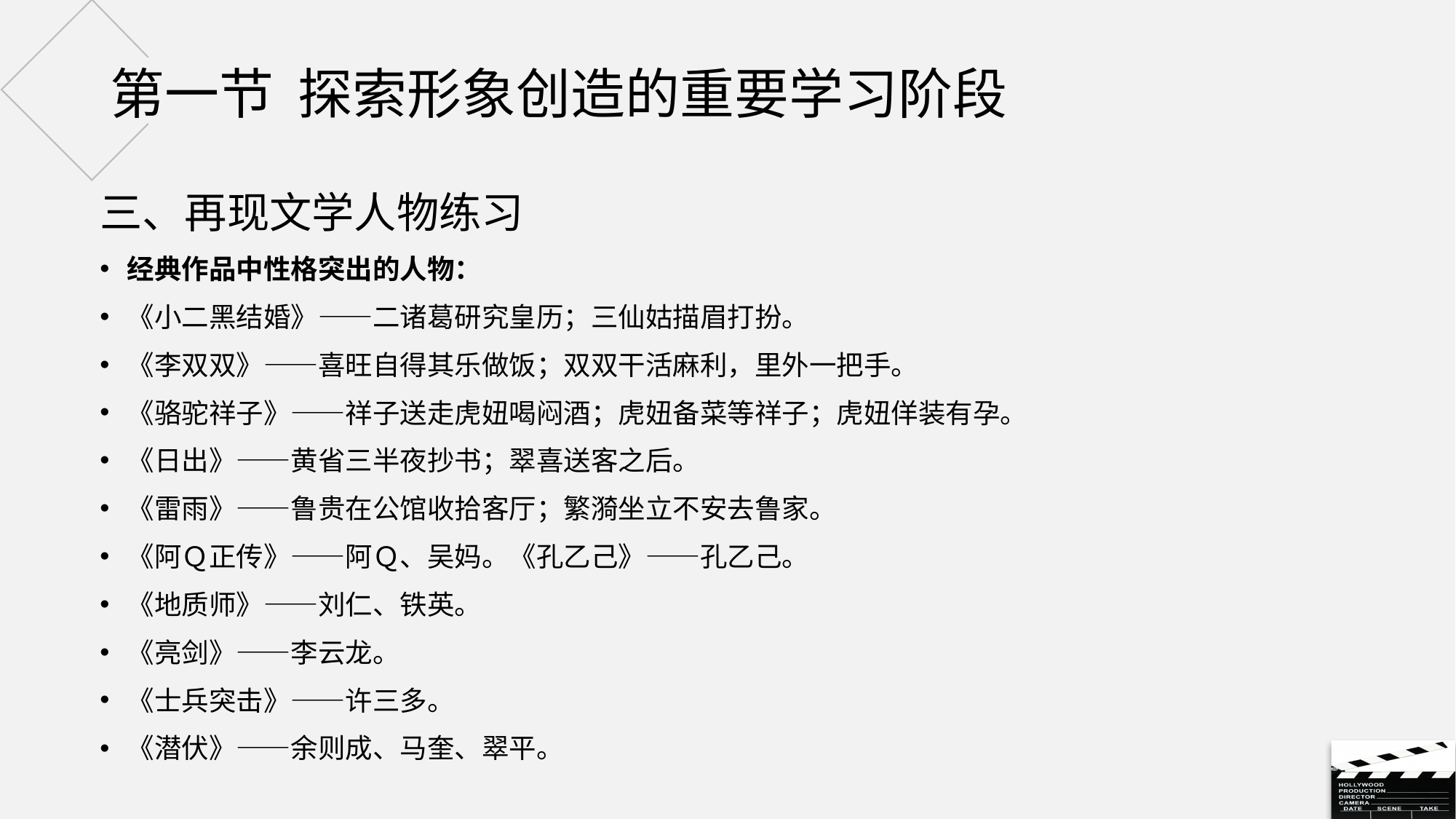

# 第一节  探索形象创造的重要学习阶段
三、再现文学人物练习
经典作品中性格突出的人物：
《小二黑结婚》——二诸葛研究皇历；三仙姑描眉打扮。
《李双双》——喜旺自得其乐做饭；双双干活麻利，里外一把手。
《骆驼祥子》——祥子送走虎妞喝闷酒；虎妞备菜等祥子；虎妞佯装有孕。
《日出》——黄省三半夜抄书；翠喜送客之后。
《雷雨》——鲁贵在公馆收拾客厅；繁漪坐立不安去鲁家。
《阿Ｑ正传》——阿Ｑ、吴妈。《孔乙己》——孔乙己。
《地质师》——刘仁、铁英。
《亮剑》——李云龙。
《士兵突击》——许三多。
《潜伏》——余则成、马奎、翠平。